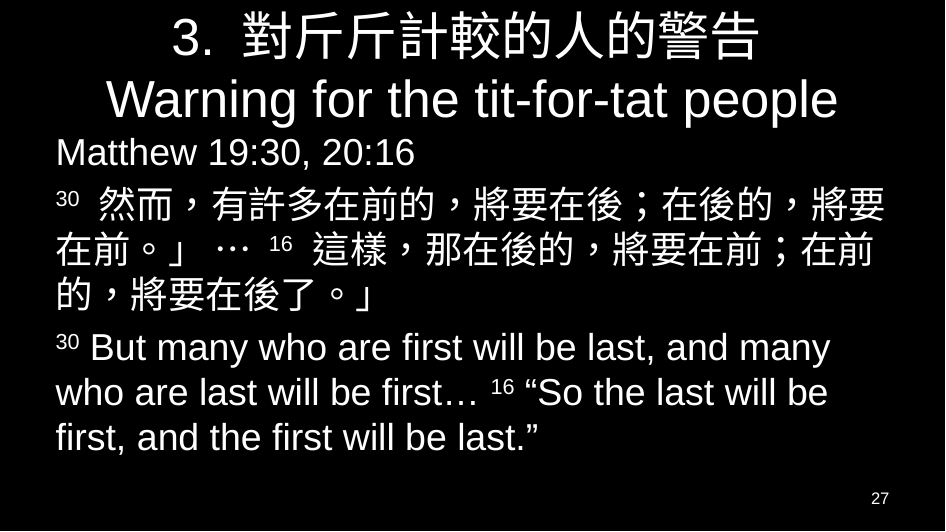

# 3. 對斤斤計較的人的警告 Warning for the tit-for-tat people
Matthew 19:30, 20:16
30 然而，有許多在前的，將要在後；在後的，將要在前。」 … 16 這樣，那在後的，將要在前；在前的，將要在後了。」
30 But many who are first will be last, and many who are last will be first… 16 “So the last will be first, and the first will be last.”

27